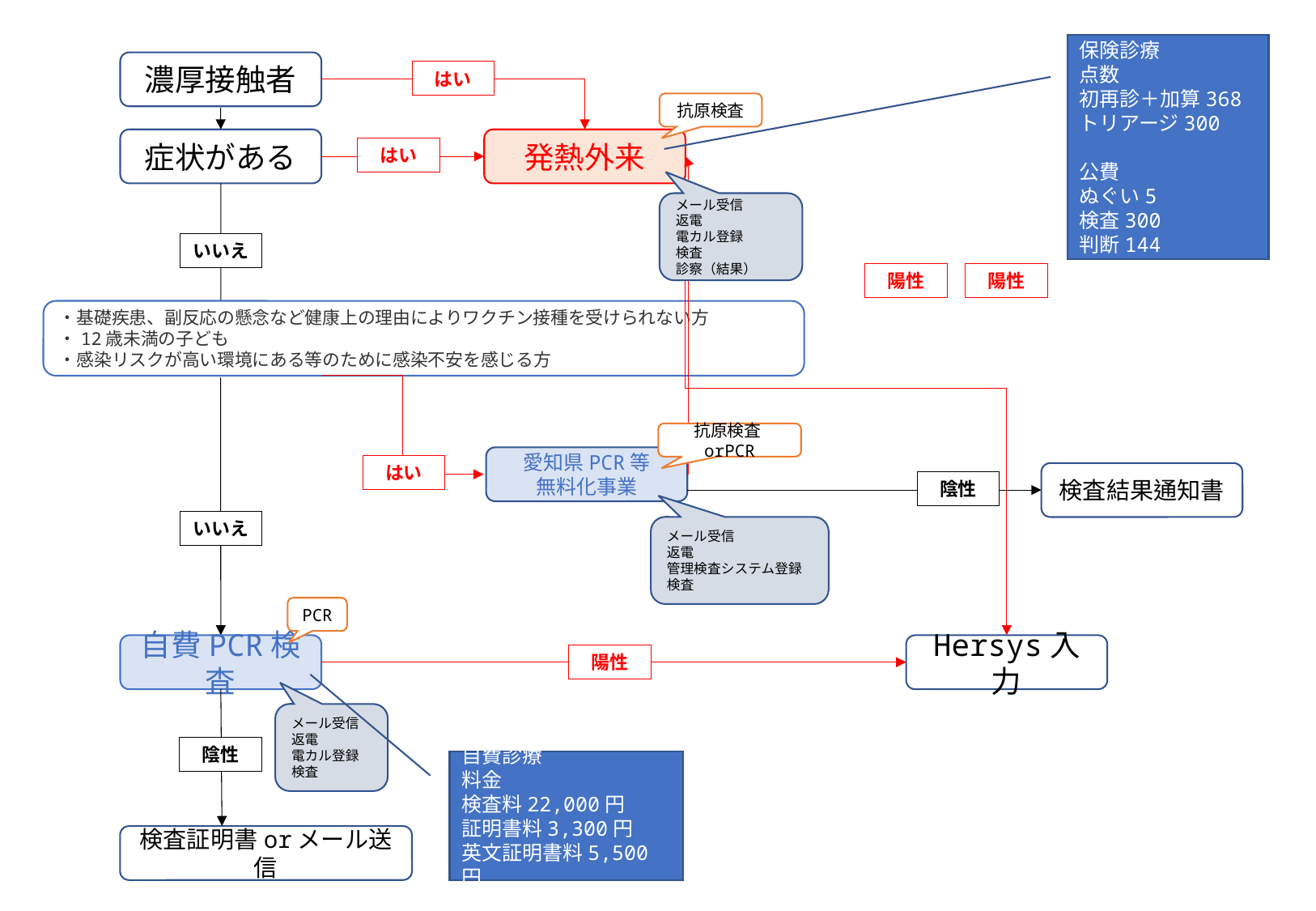

保険診療
点数
初再診＋加算368
トリアージ300

公費
ぬぐい5
検査300
判断144
濃厚接触者
はい
抗原検査
症状がある
発熱外来
はい
メール受信
返電
電カル登録
検査
診察（結果）
いいえ
陽性
陽性
・基礎疾患、副反応の懸念など健康上の理由によりワクチン接種を受けられない方
・12歳未満の子ども
・感染リスクが高い環境にある等のために感染不安を感じる方
抗原検査orPCR
愛知県PCR等
無料化事業
はい
検査結果通知書
陰性
いいえ
メール受信
返電
管理検査システム登録
検査
PCR
自費PCR検査
Hersys入力
陽性
メール受信
返電
電カル登録
検査
陰性
自費診療
料金
検査料22,000円
証明書料3,300円
英文証明書料5,500円
検査証明書orメール送信